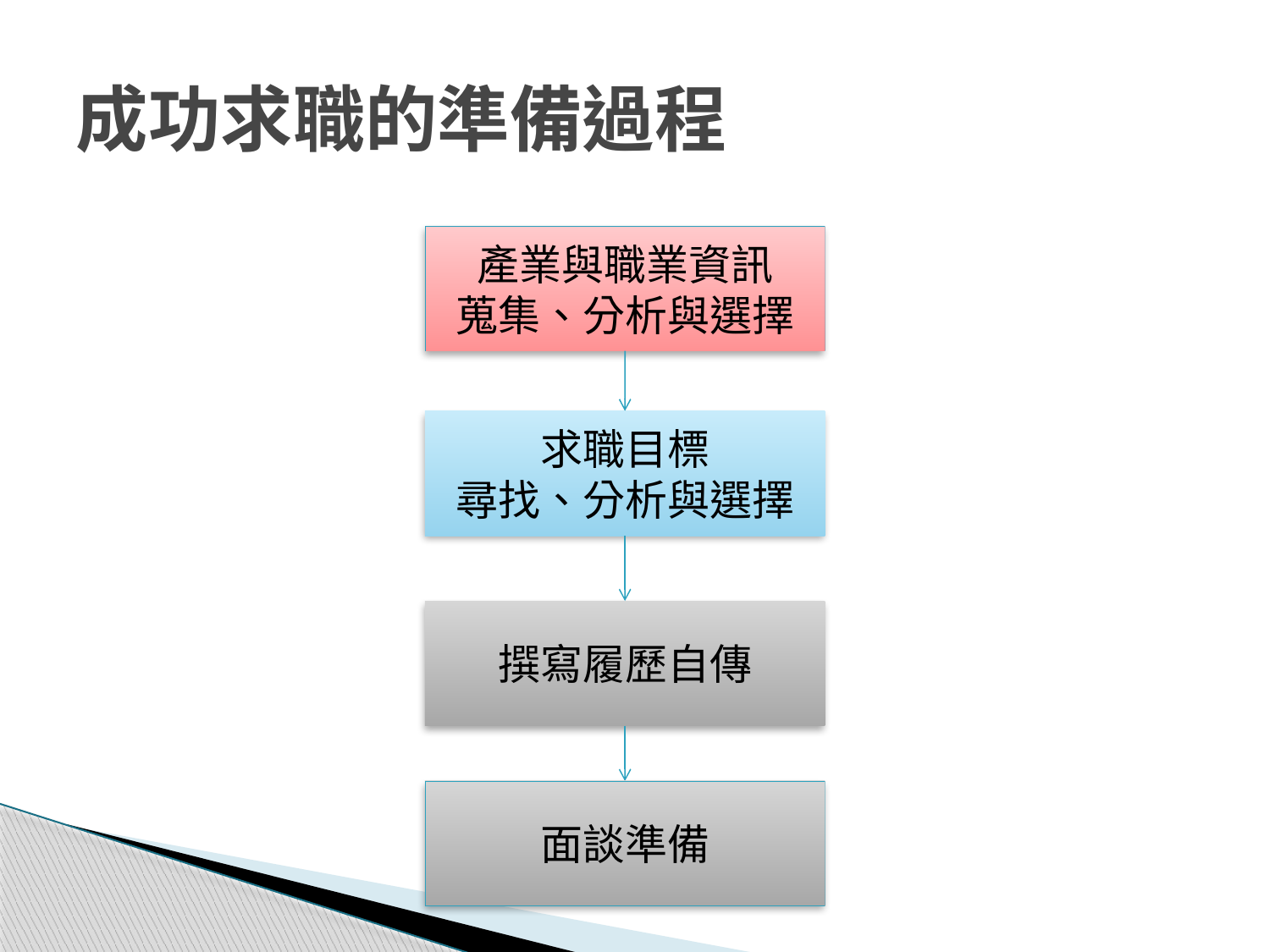

# 成功求職的準備過程
產業與職業資訊
蒐集、分析與選擇
求職目標
尋找、分析與選擇
撰寫履歷自傳
面談準備